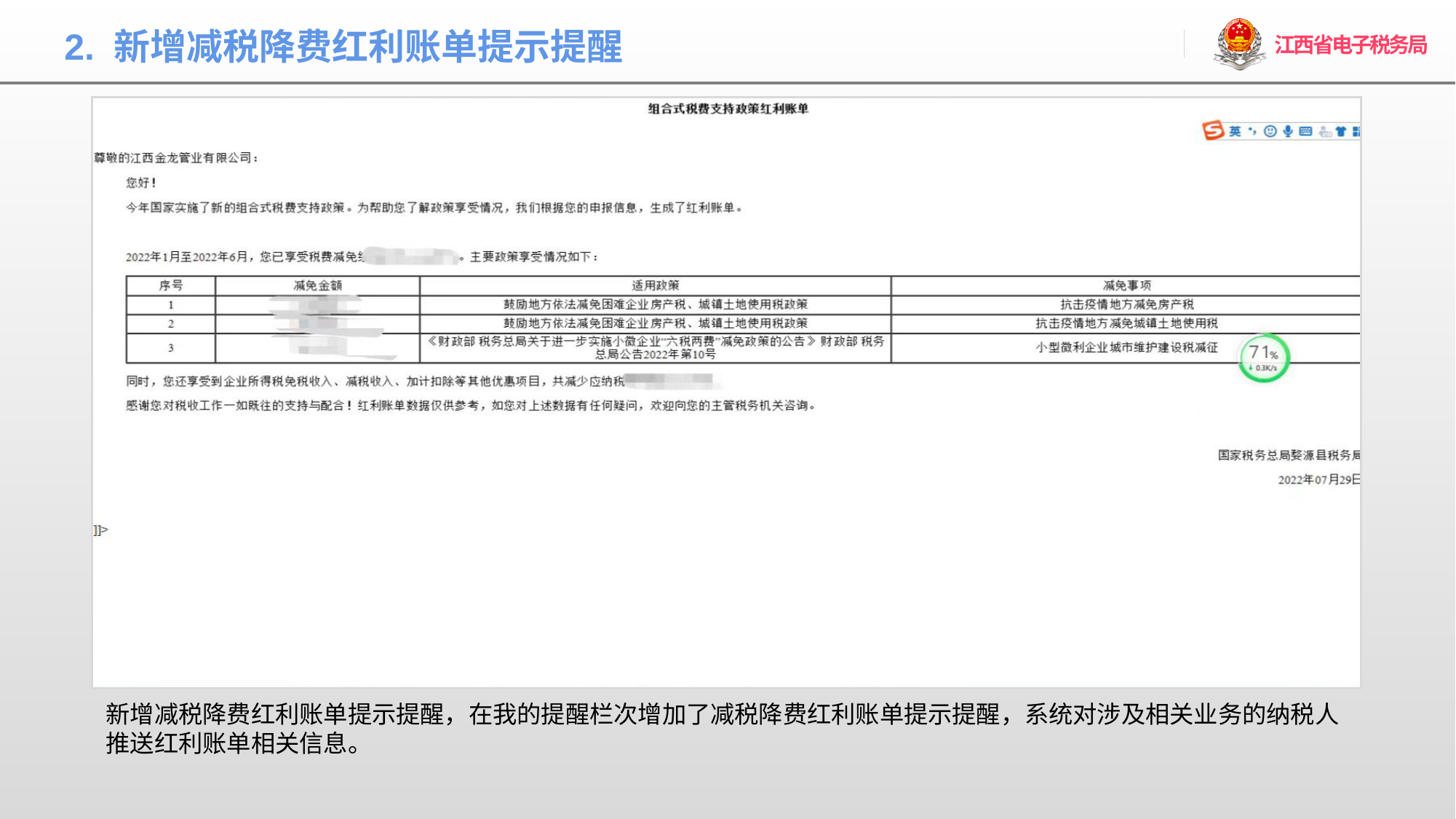

2. 新增减税降费红利账单提示提醒

新增减税降费红利账单提示提醒，在我的提醒栏次增加了减税降费红利账单提示提醒，系统对涉及相关业务的纳税人推送红利账单相关信息。